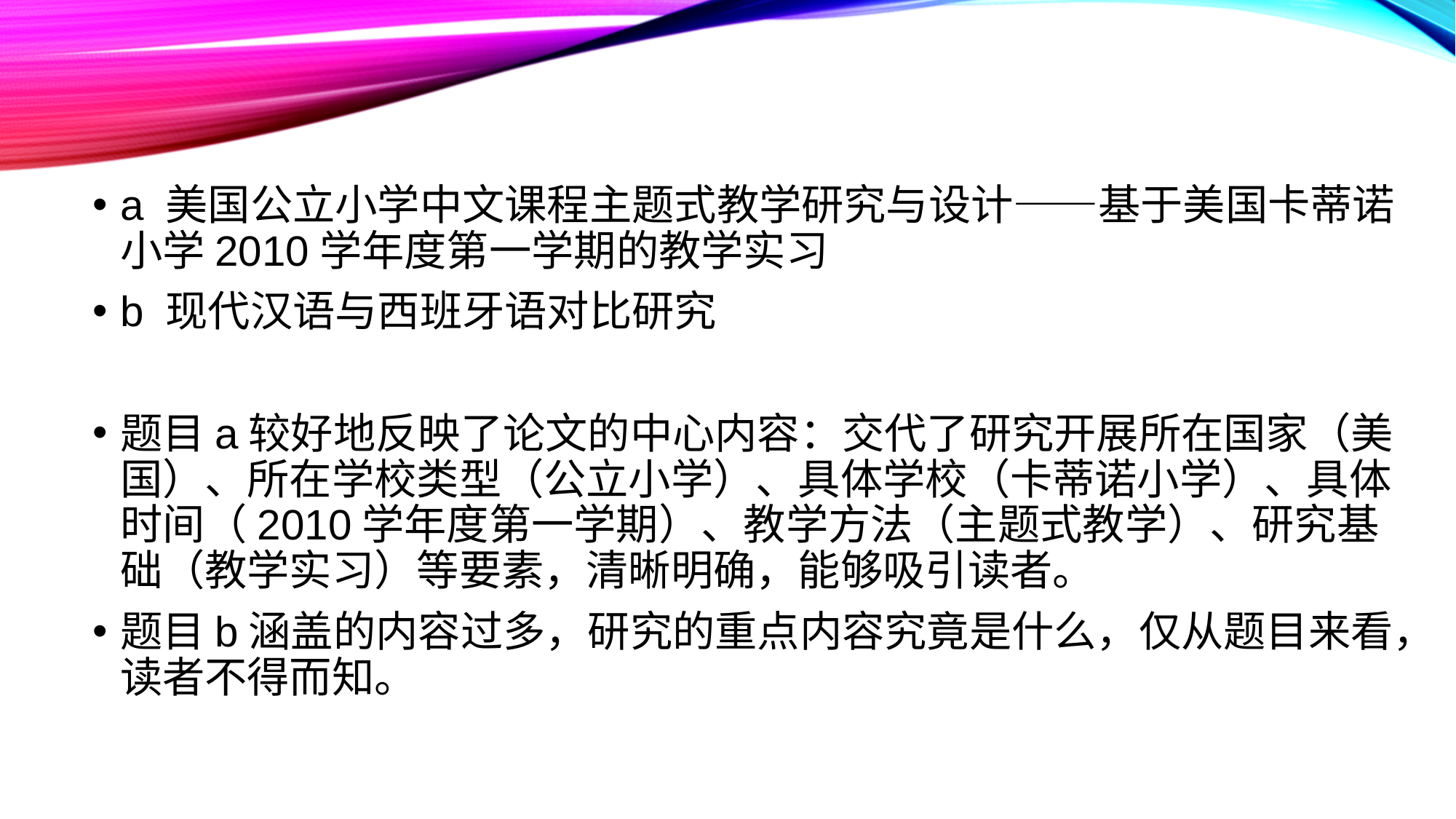

a 美国公立小学中文课程主题式教学研究与设计——基于美国卡蒂诺小学2010学年度第一学期的教学实习
b 现代汉语与西班牙语对比研究

题目a较好地反映了论文的中心内容：交代了研究开展所在国家（美国）、所在学校类型（公立小学）、具体学校（卡蒂诺小学）、具体时间（2010学年度第一学期）、教学方法（主题式教学）、研究基础（教学实习）等要素，清晰明确，能够吸引读者。
题目b涵盖的内容过多，研究的重点内容究竟是什么，仅从题目来看，读者不得而知。